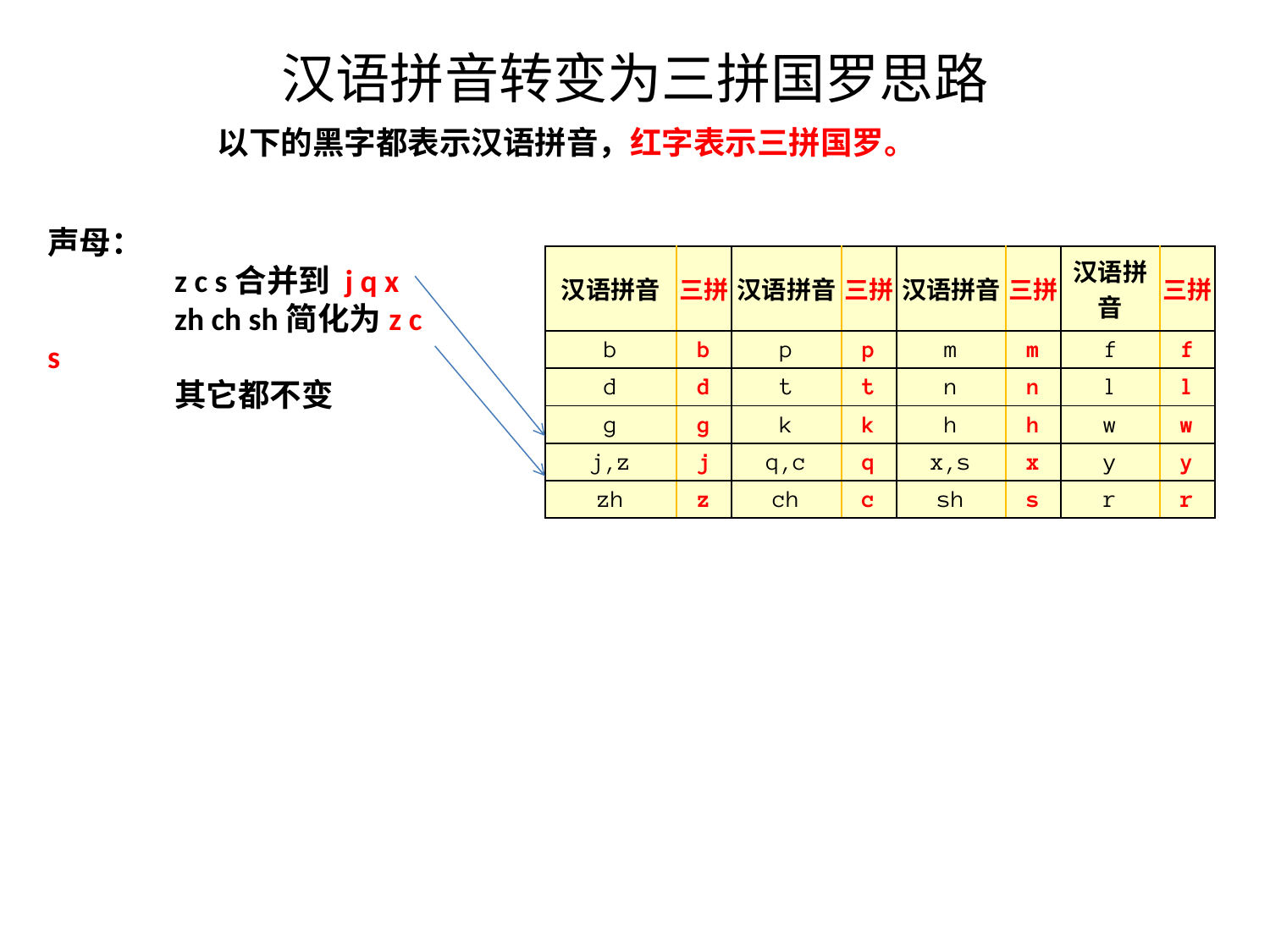

# 汉语拼音转变为三拼国罗思路
以下的黑字都表示汉语拼音，红字表示三拼国罗。
声母：
	z c s合并到 j q x
	zh ch sh简化为z c s
	其它都不变
| 汉语拼音 | 三拼 | 汉语拼音 | 三拼 | 汉语拼音 | 三拼 | 汉语拼音 | 三拼 |
| --- | --- | --- | --- | --- | --- | --- | --- |
| b | b | p | p | m | m | f | f |
| d | d | t | t | n | n | l | l |
| g | g | k | k | h | h | w | w |
| j,z | j | q,c | q | x,s | x | y | y |
| zh | z | ch | c | sh | s | r | r |